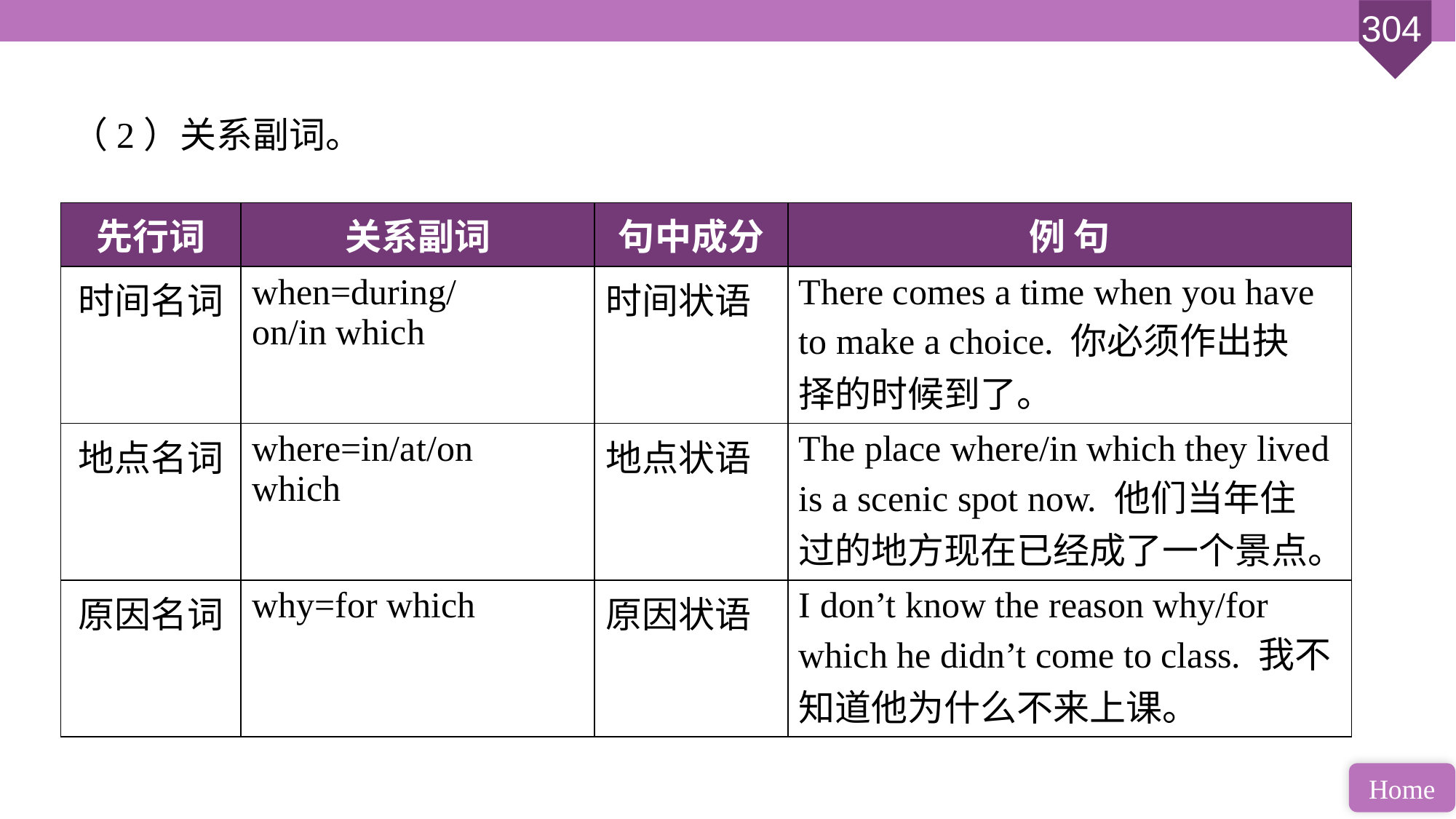

（2）关系副词。
| 先行词 | 关系副词 | 句中成分 | 例 句 |
| --- | --- | --- | --- |
| 时间名词 | when=during/ on/in which | 时间状语 | There comes a time when you have to make a choice. 你必须作出抉 择的时候到了。 |
| 地点名词 | where=in/at/on which | 地点状语 | The place where/in which they lived is a scenic spot now. 他们当年住 过的地方现在已经成了一个景点。 |
| 原因名词 | why=for which | 原因状语 | I don’t know the reason why/for which he didn’t come to class. 我不知道他为什么不来上课。 |